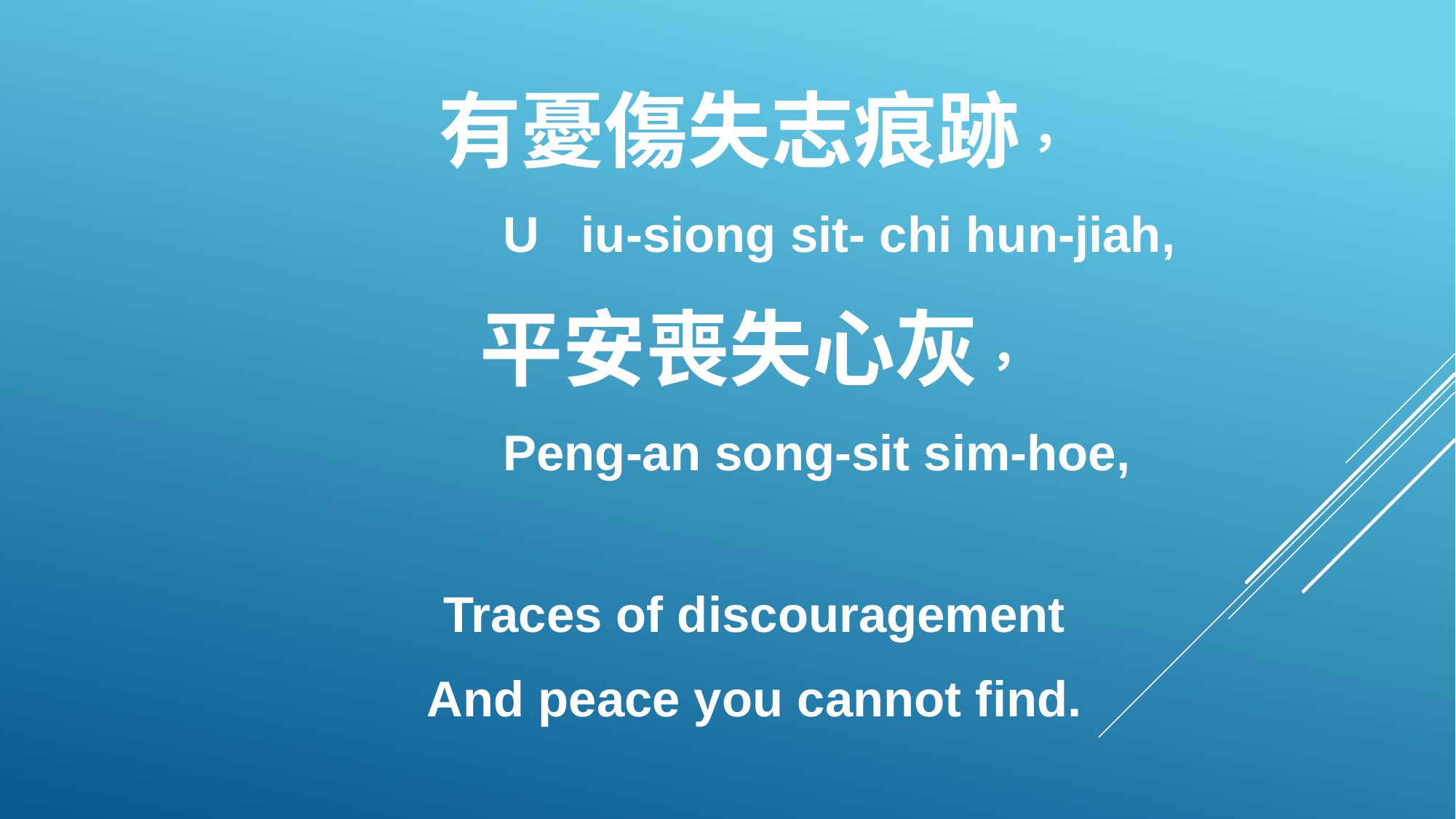

有憂傷失志痕跡，
                       U   iu-siong sit- chi hun-jiah,
平安喪失心灰，
                       Peng-an song-sit sim-hoe,

Traces of discouragement
And peace you cannot find.